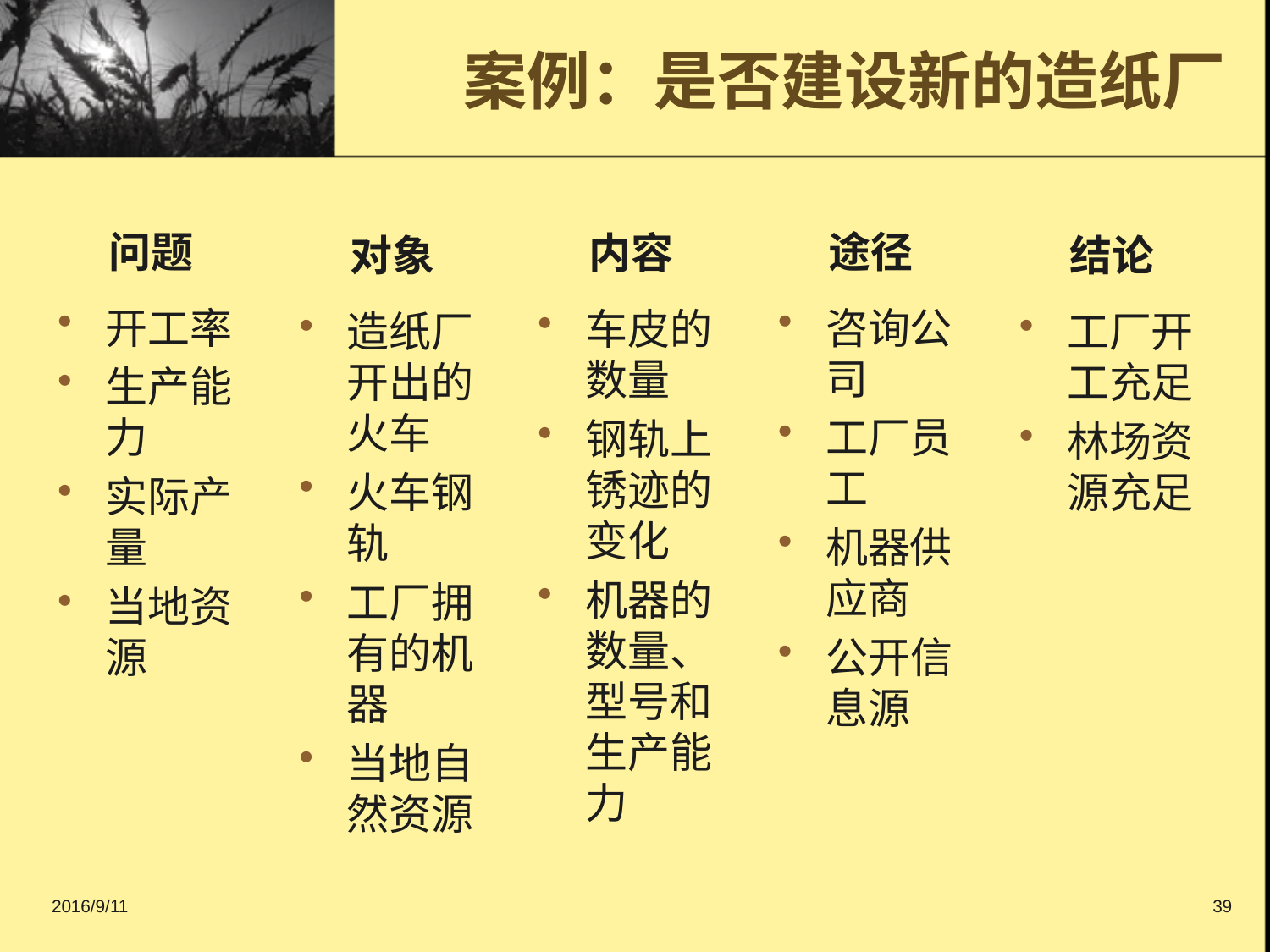

# 案例：是否建设新的造纸厂
问题
途径
内容
对象
结论
开工率
生产能力
实际产量
当地资源

咨询公司
工厂员工
机器供应商
公开信息源

车皮的数量
钢轨上锈迹的变化
机器的数量、型号和生产能力
造纸厂开出的火车
火车钢轨
工厂拥有的机器
当地自然资源

工厂开工充足
林场资源充足
2016/9/11

39